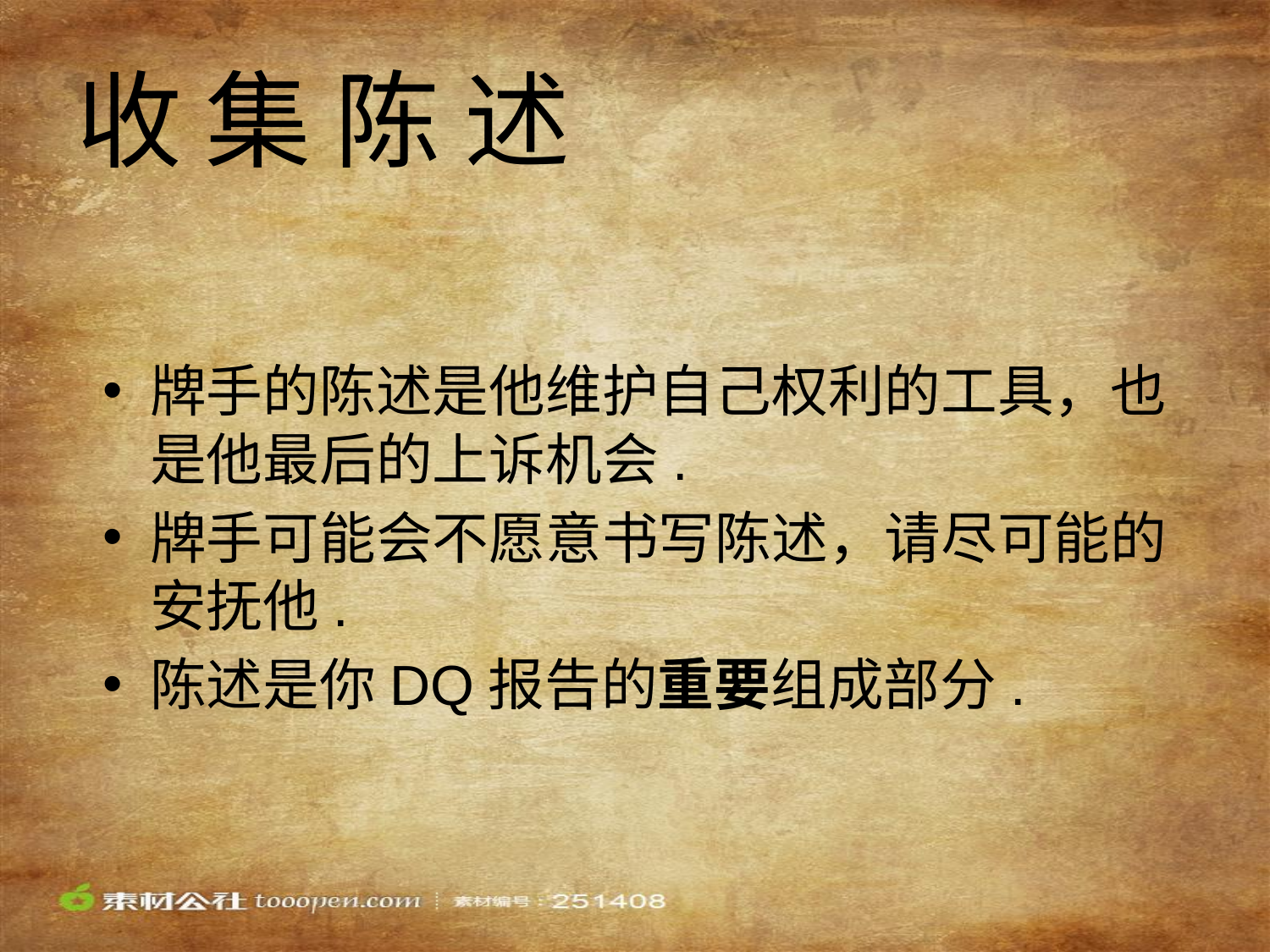

# 收 集 陈 述
牌手的陈述是他维护自己权利的工具，也是他最后的上诉机会.
牌手可能会不愿意书写陈述，请尽可能的安抚他.
陈述是你DQ报告的重要组成部分.